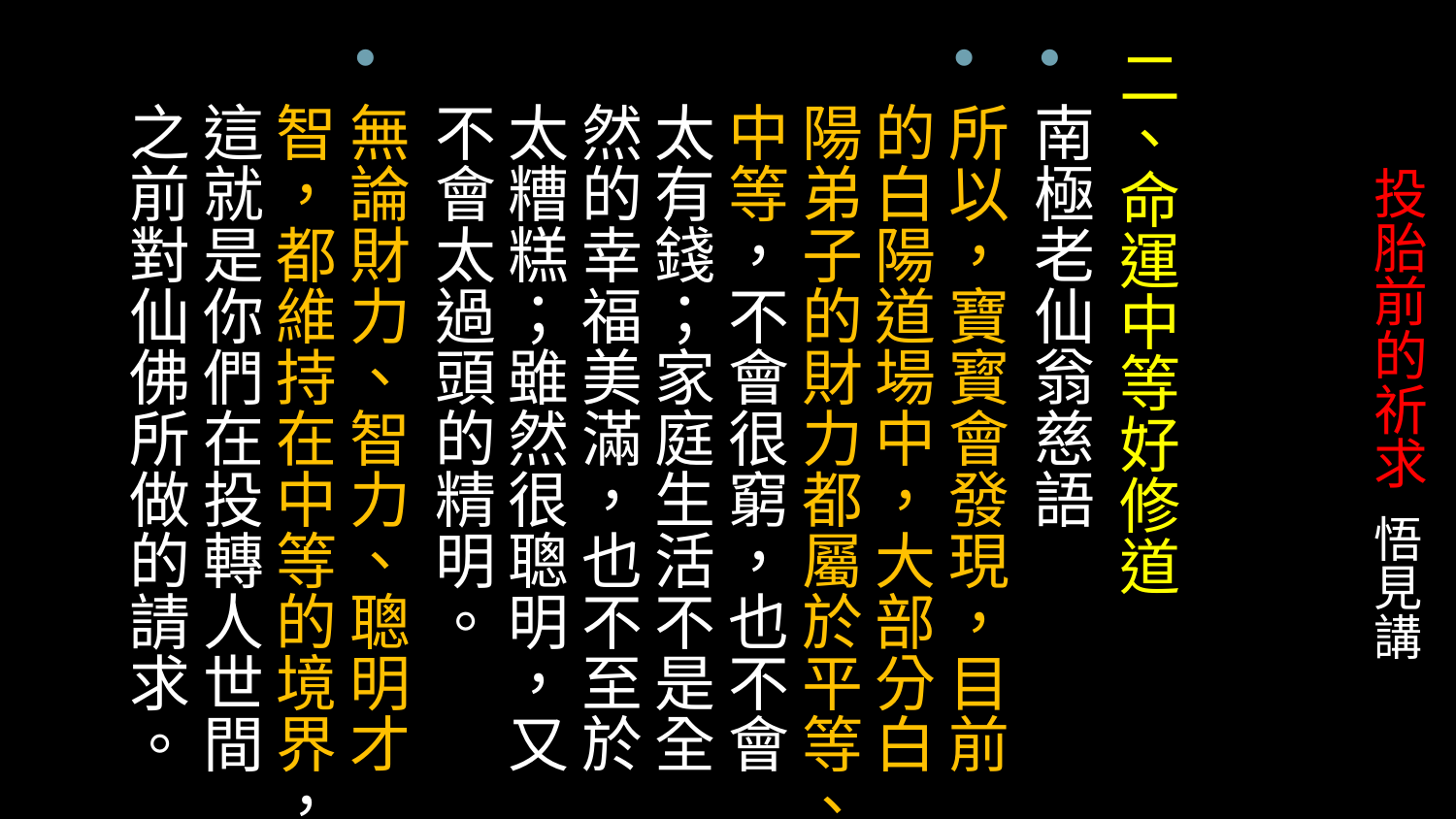

二、命運中等好修道
南極老仙翁慈語
所以，寶寳會發現，目前的白陽道場中，大部分白陽弟子的財力都屬於平等、中等，不會很窮，也不會太有錢；家庭生活不是全然的幸福美滿，也不至於太糟糕；雖然很聰明，又不會太過頭的精明。
無論財力、智力、聰明才智，都維持在中等的境界，這就是你們在投轉人世間之前對仙佛所做的請求。

# 投胎前的祈求  悟見講